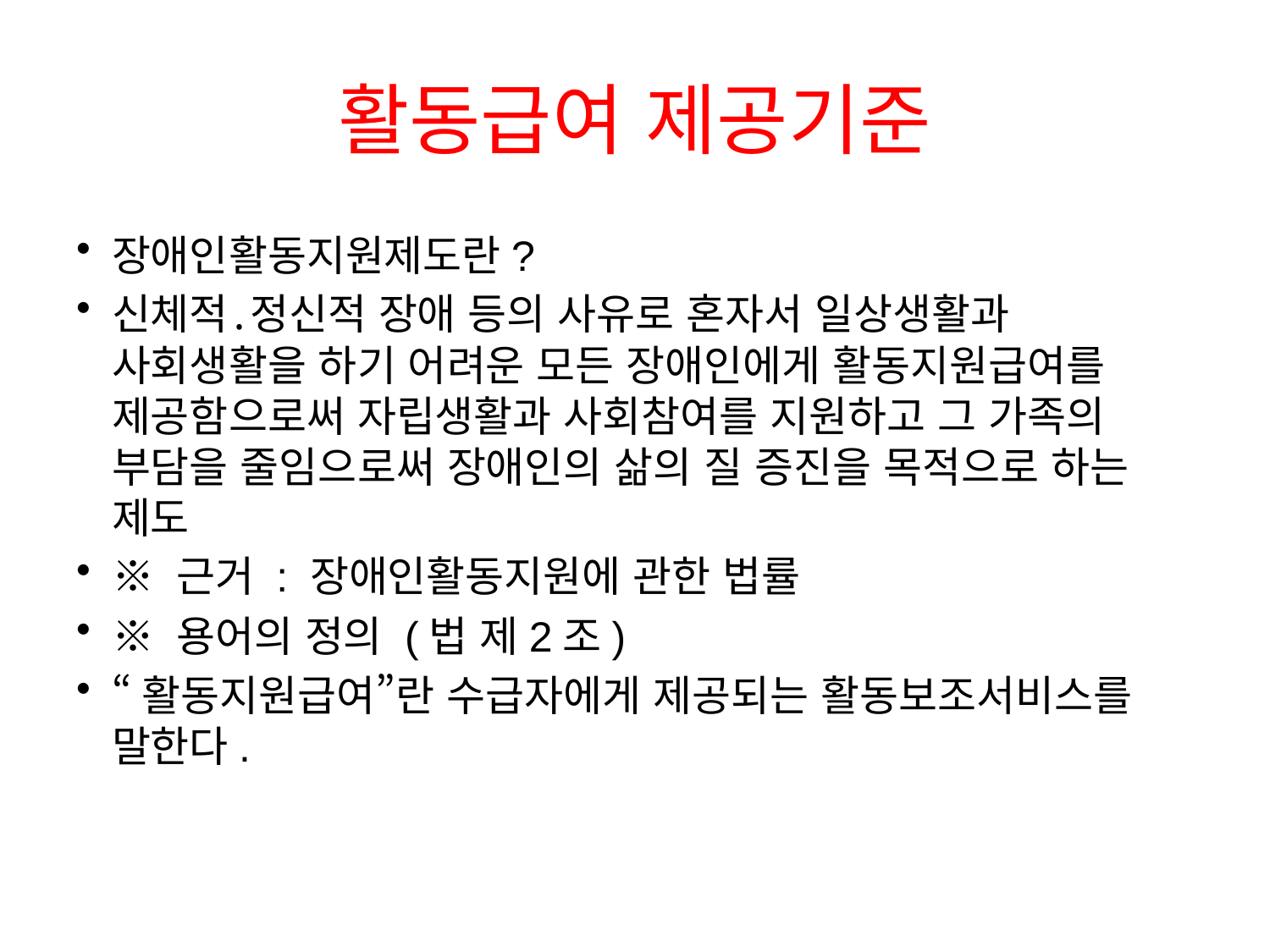

# 활동급여 제공기준
장애인활동지원제도란?
신체적․정신적 장애 등의 사유로 혼자서 일상생활과 사회생활을 하기 어려운 모든 장애인에게 활동지원급여를 제공함으로써 자립생활과 사회참여를 지원하고 그 가족의 부담을 줄임으로써 장애인의 삶의 질 증진을 목적으로 하는 제도
※ 근거 : 장애인활동지원에 관한 법률
※ 용어의 정의 (법 제2조)
“활동지원급여”란 수급자에게 제공되는 활동보조서비스를 말한다.